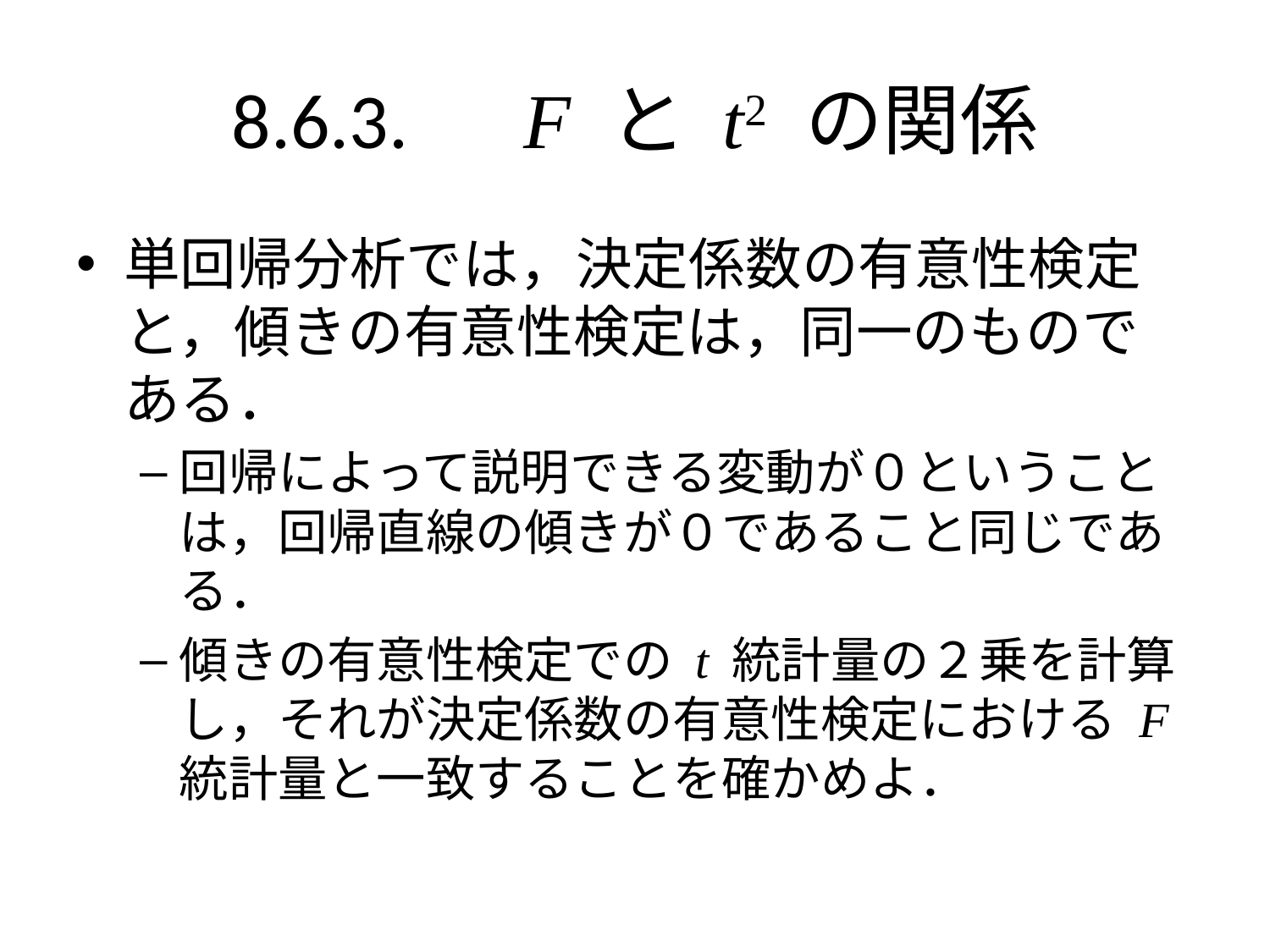

# 8.6.3.　F と t2 の関係
単回帰分析では，決定係数の有意性検定と，傾きの有意性検定は，同一のものである．
回帰によって説明できる変動が０ということは，回帰直線の傾きが０であること同じである．
傾きの有意性検定での t 統計量の２乗を計算し，それが決定係数の有意性検定における F 統計量と一致することを確かめよ．